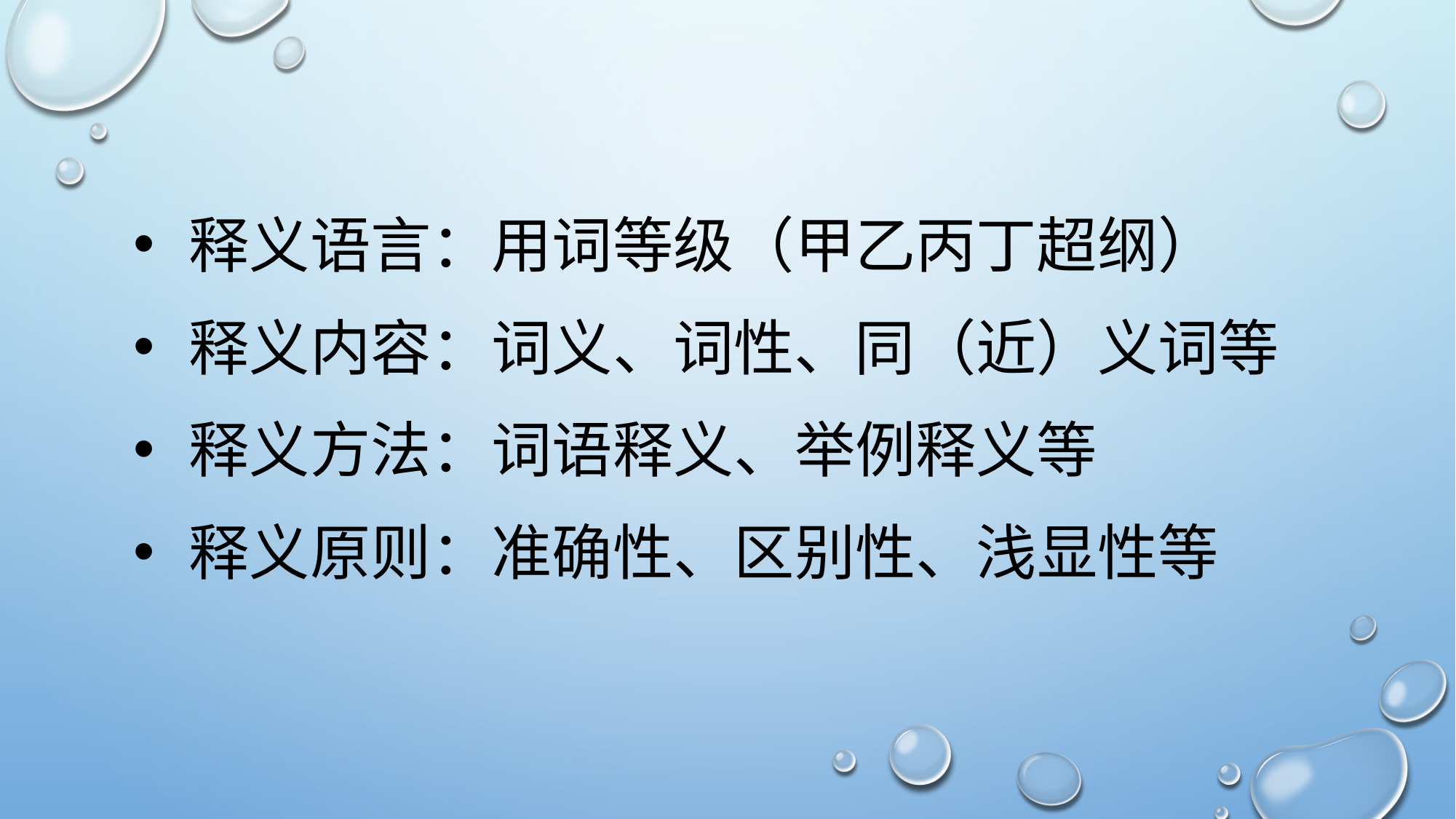

释义语言：用词等级（甲乙丙丁超纲）
 释义内容：词义、词性、同（近）义词等
 释义方法：词语释义、举例释义等
 释义原则：准确性、区别性、浅显性等